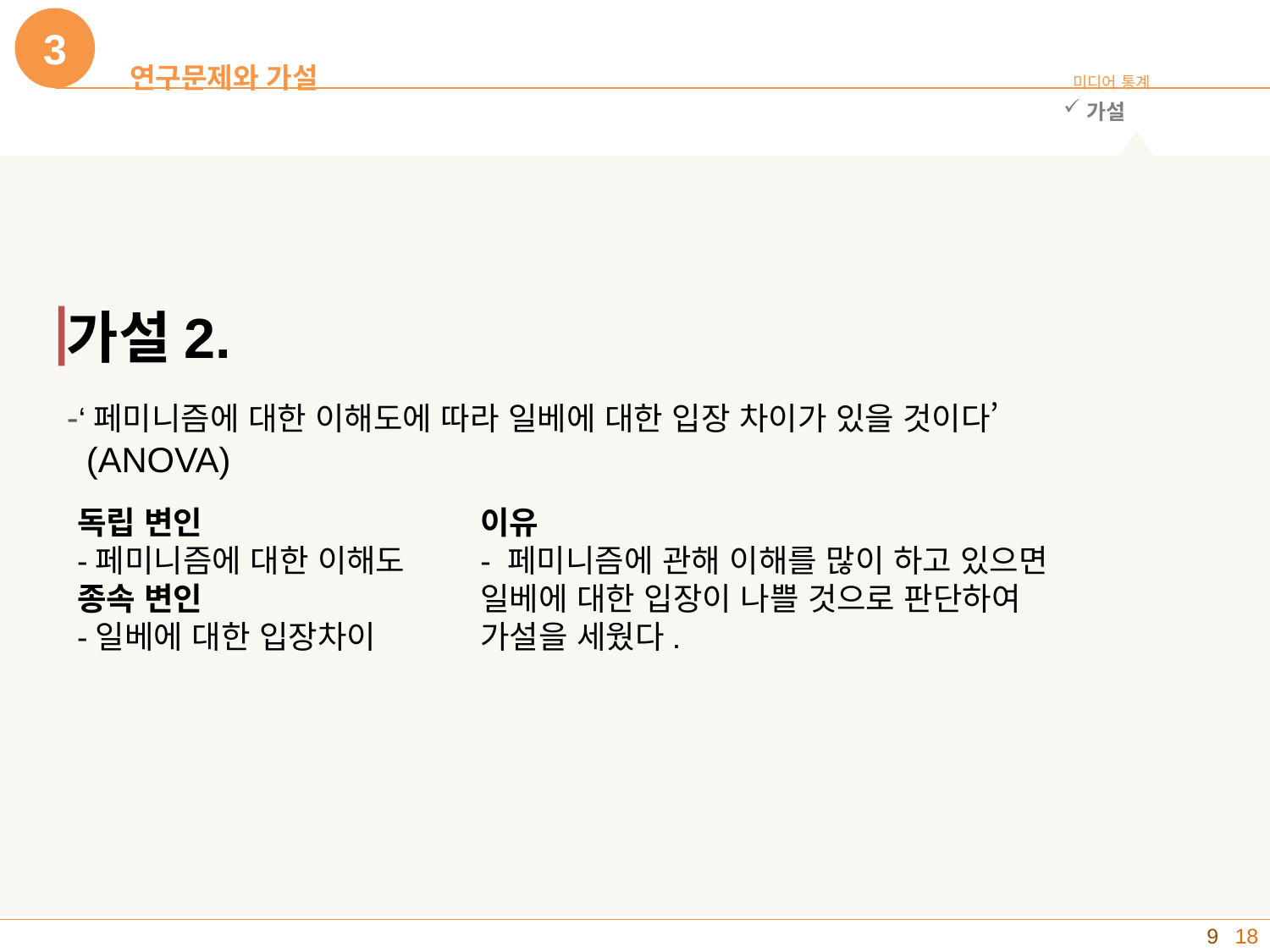

3
연구문제와 가설
미디어 통계
가설

가설2.

-‘페미니즘에 대한 이해도에 따라 일베에 대한 입장 차이가 있을 것이다’
  (ANOVA)

독립 변인
-페미니즘에 대한 이해도
종속 변인
-일베에 대한 입장차이
이유
- 페미니즘에 관해 이해를 많이 하고 있으면 일베에 대한 입장이 나쁠 것으로 판단하여 가설을 세웠다.
9
18